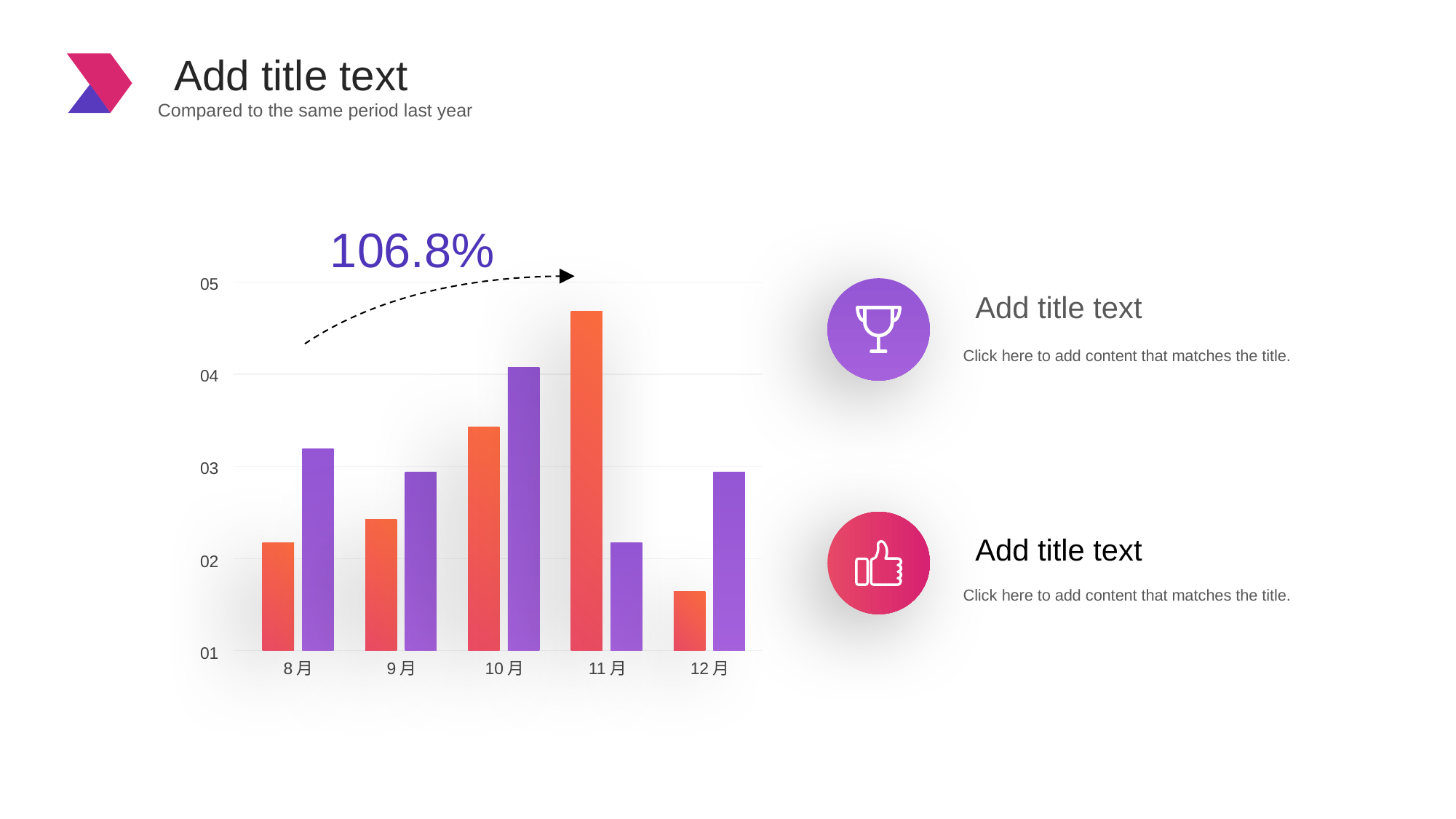

Add title text
Compared to the same period last year

106.8%
05

04
03
02
01
8月
9月
10月
11月
12月

Add title text
Click here to add content that matches the title.

Add title text
Click here to add content that matches the title.